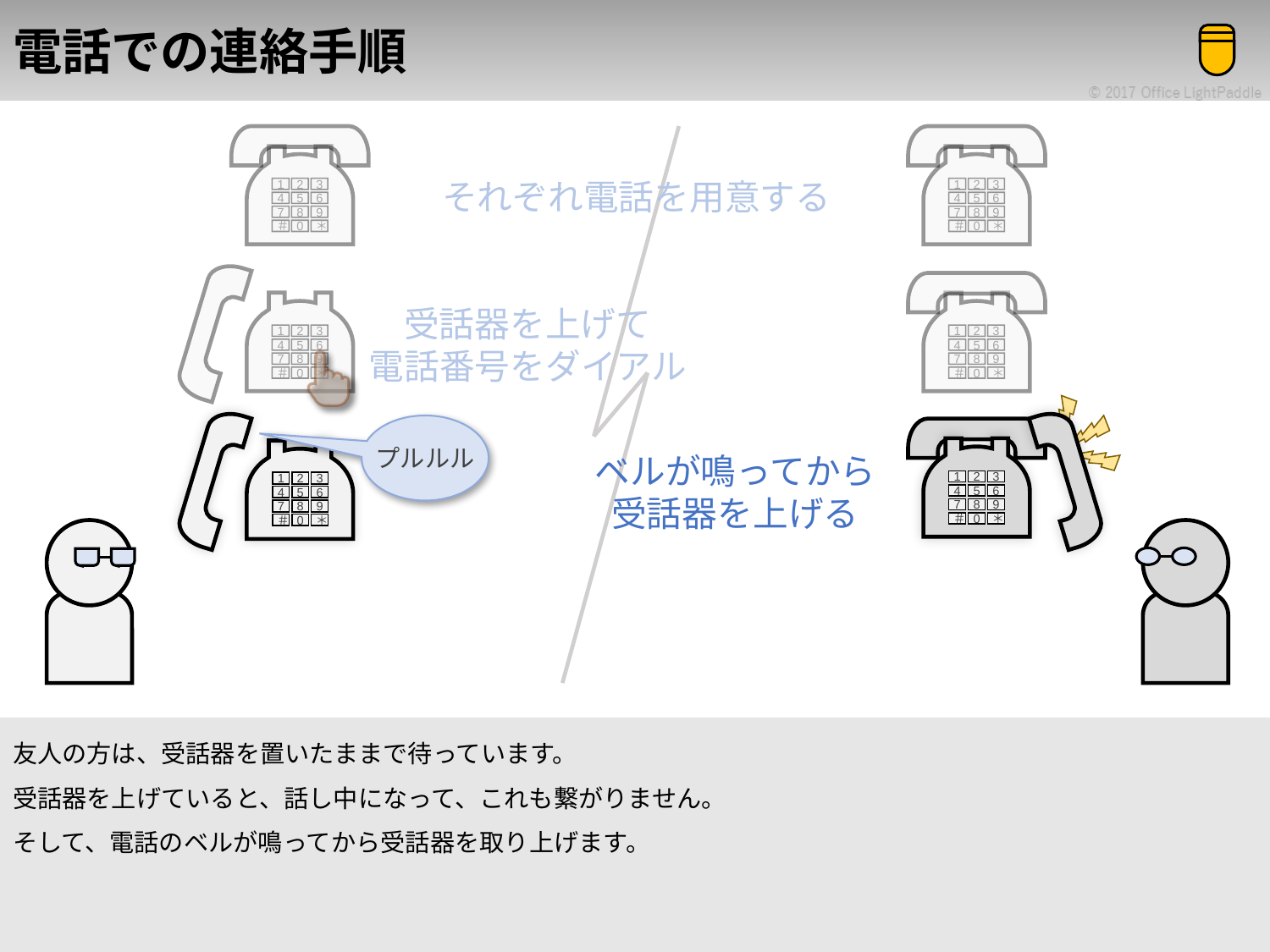

# 電話での連絡手順

1
2
3
4
5
6
7
8
9
＃
0
＊

1
2
3
4
5
6
7
8
9
＃
0
＊
それぞれ電話を用意する

1
2
3
4
5
6
7
8
9
＃
0
＊

受話器を上げて
電話番号をダイアル

1
2
3
4
5
6
7
8
9
＃
0
＊

プルルル

ベルが鳴ってから
受話器を上げる

1
2
3
4
5
6
7
8
9
＃
0
＊
1
2
3
4
5
6
7
8
9
＃
0
＊
1
2
3
4
5
6
7
8
9
＃
0
＊

友人の方は、受話器を置いたままで待っています。
受話器を上げていると、話し中になって、これも繋がりません。
そして、電話のベルが鳴ってから受話器を取り上げます。